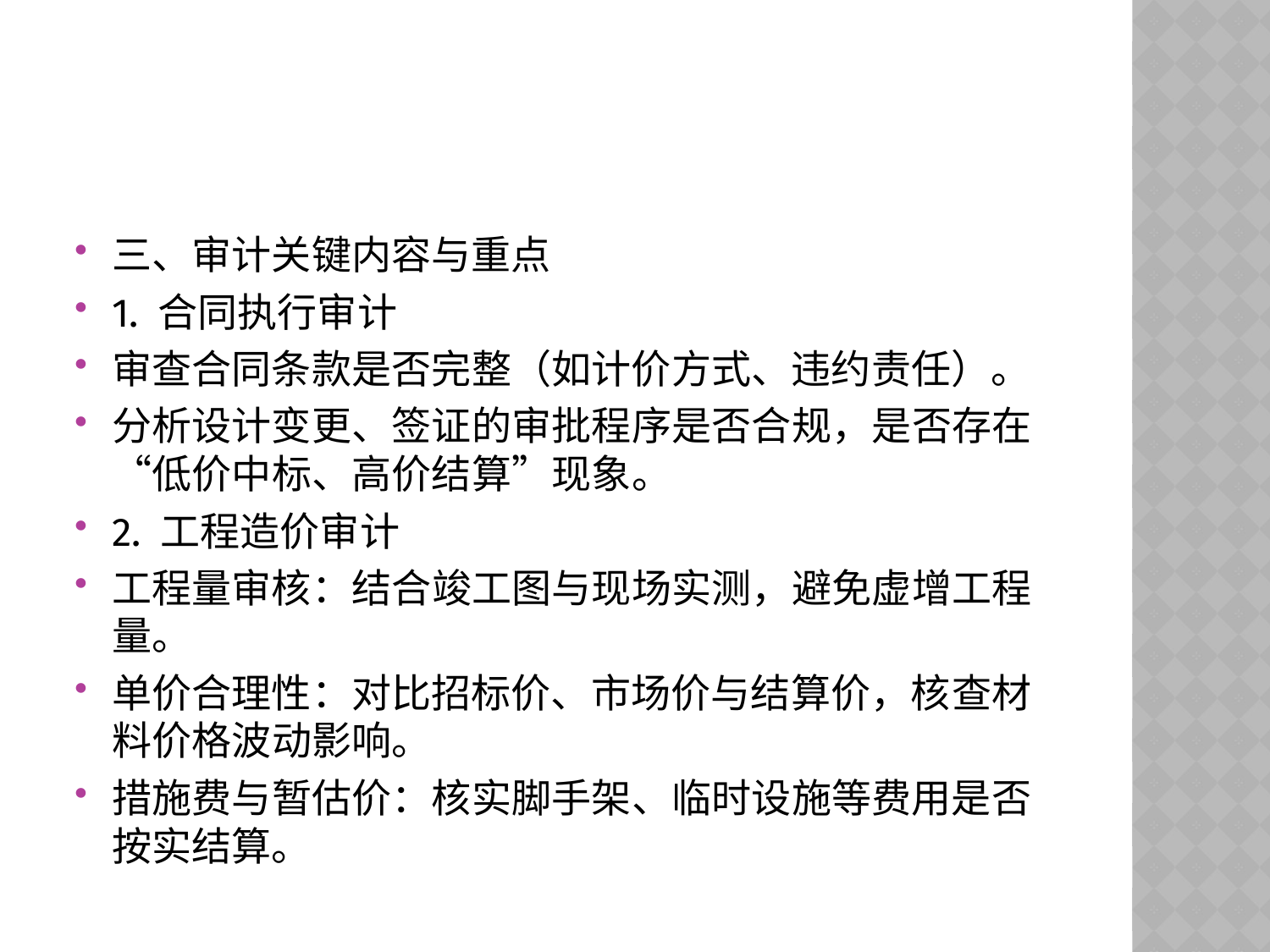

#
三、审计关键内容与重点
1. 合同执行审计
审查合同条款是否完整（如计价方式、违约责任）。
分析设计变更、签证的审批程序是否合规，是否存在“低价中标、高价结算”现象。
2. 工程造价审计
工程量审核：结合竣工图与现场实测，避免虚增工程量。
单价合理性：对比招标价、市场价与结算价，核查材料价格波动影响。
措施费与暂估价：核实脚手架、临时设施等费用是否按实结算。